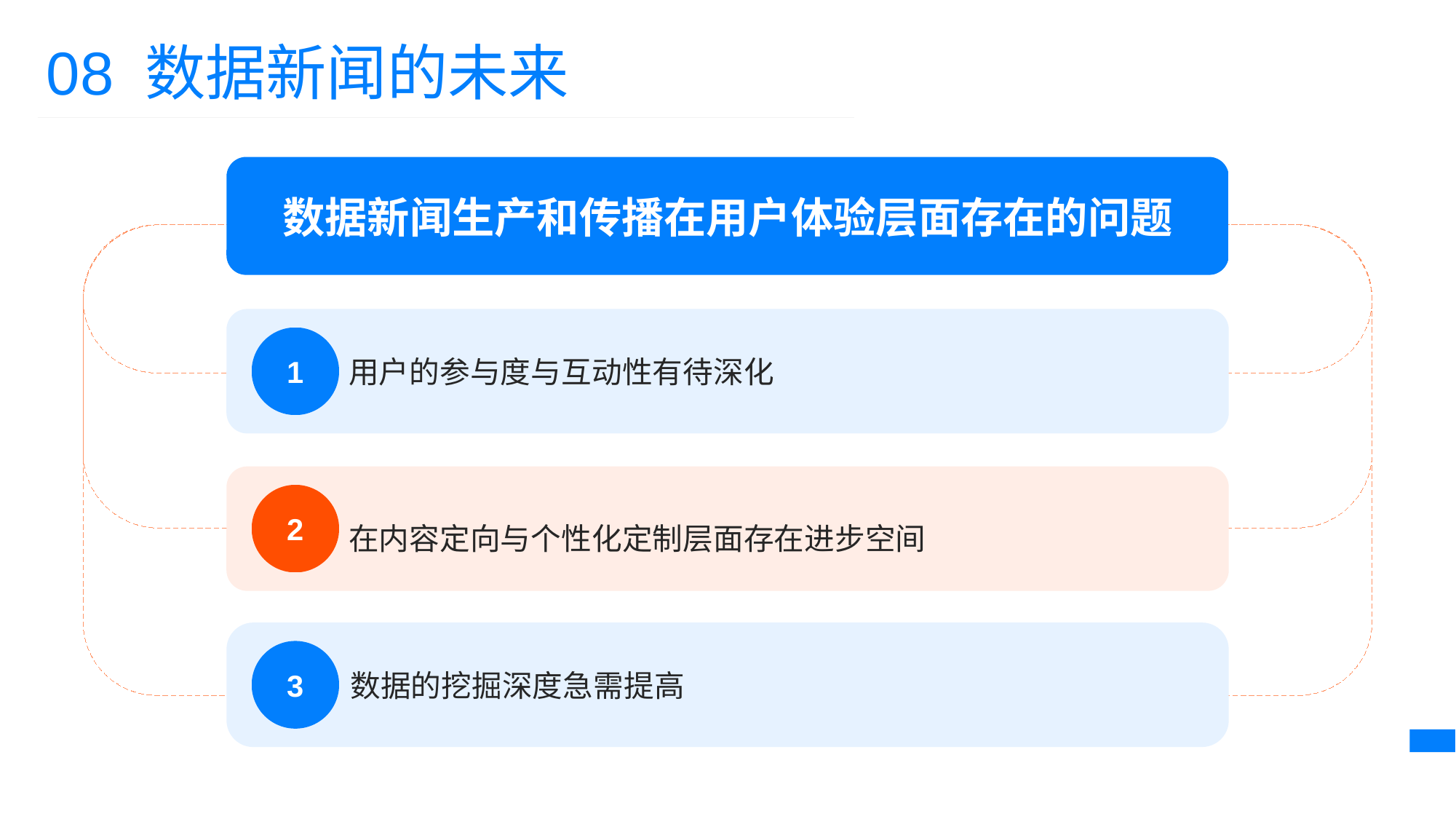

08 数据新闻的未来
数据新闻生产和传播在用户体验层面存在的问题

用户的参与度与互动性有待深化
1
在内容定向与个性化定制层面存在进步空间
2
数据的挖掘深度急需提高
3